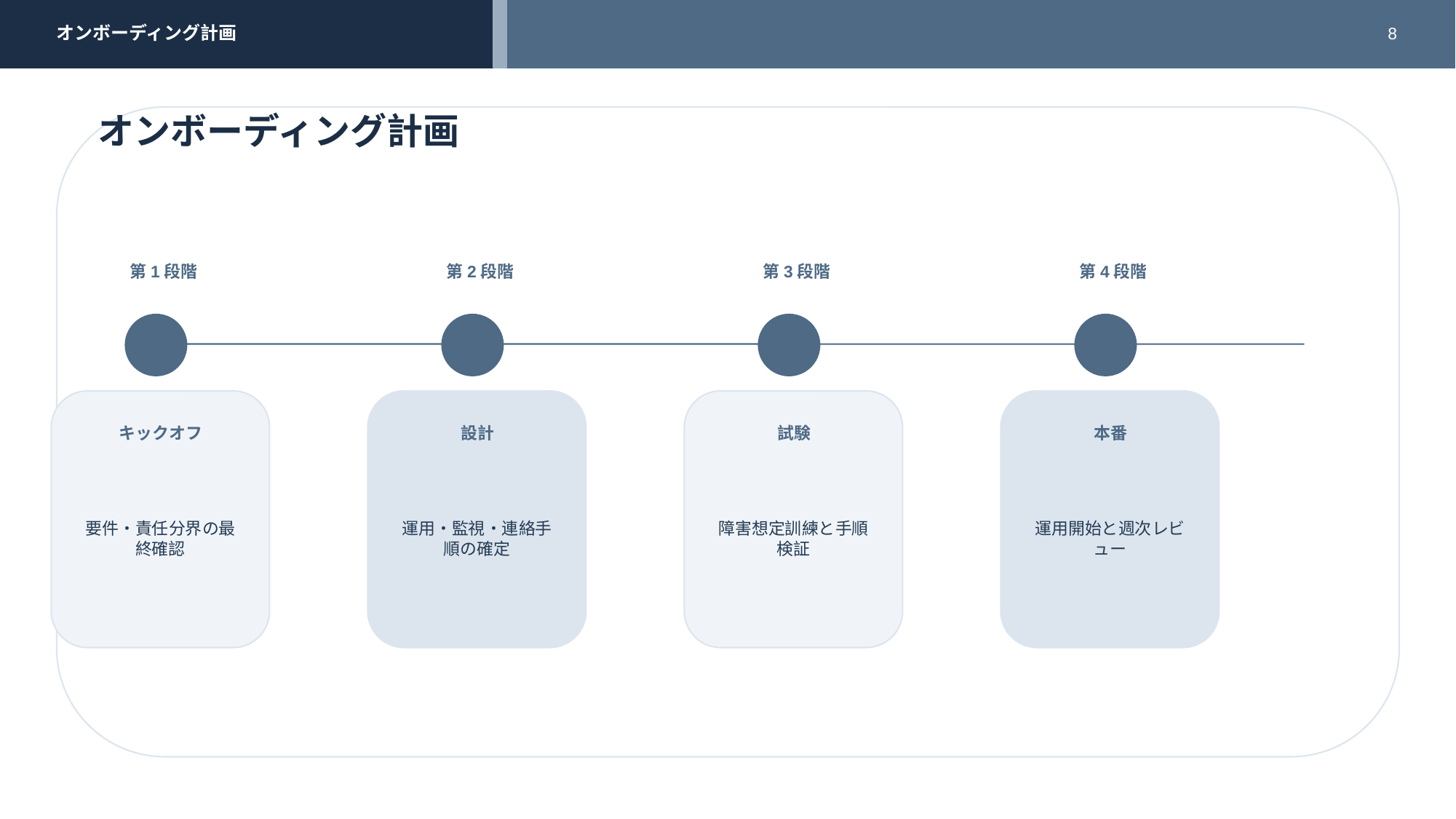

オンボーディング計画
8
オンボーディング計画

第1段階
第2段階
第3段階
第4段階

キックオフ
設計
試験
本番
要件・責任分界の最終確認
運用・監視・連絡手順の確定
障害想定訓練と手順検証
運用開始と週次レビュー